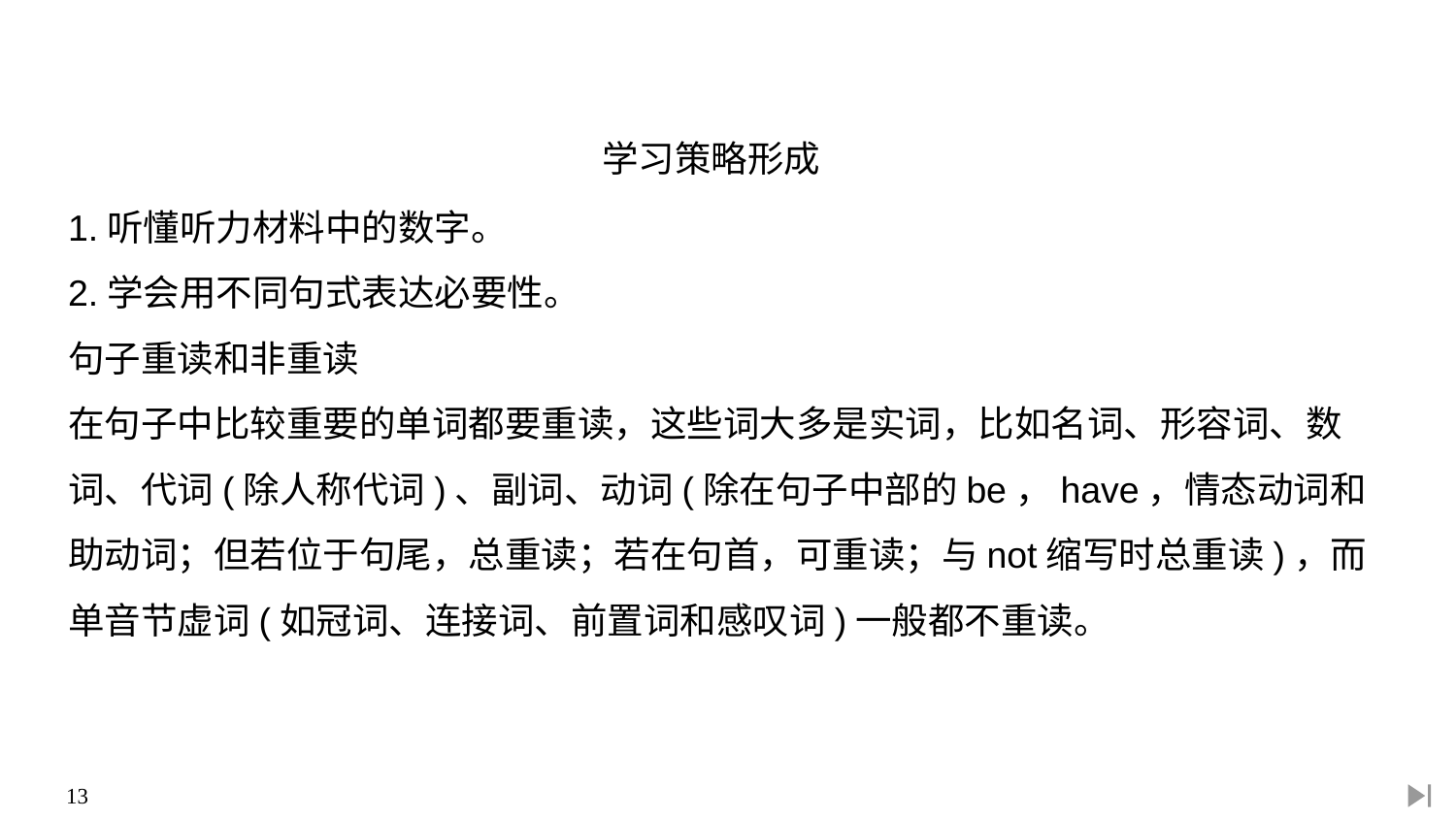

学习策略形成
1.听懂听力材料中的数字。
2.学会用不同句式表达必要性。
句子重读和非重读
在句子中比较重要的单词都要重读，这些词大多是实词，比如名词、形容词、数词、代词(除人称代词)、副词、动词(除在句子中部的be，have，情态动词和助动词；但若位于句尾，总重读；若在句首，可重读；与not缩写时总重读)，而单音节虚词(如冠词、连接词、前置词和感叹词)一般都不重读。